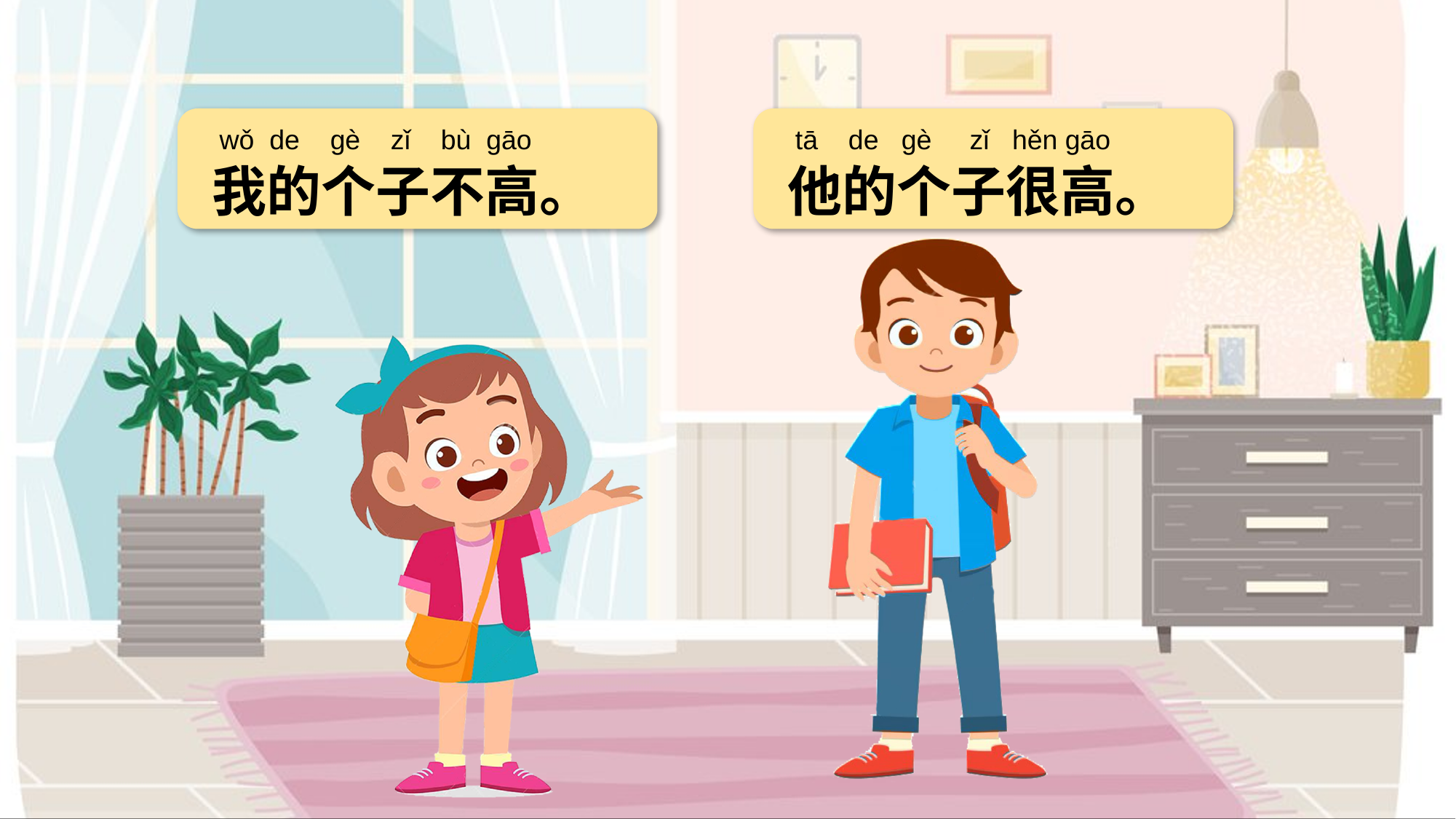

我的个子不高。
wǒ  de    ɡè    zǐ    bù  ɡāo

他的个子很高。
tā    de   ɡè     zǐ   hěn ɡāo